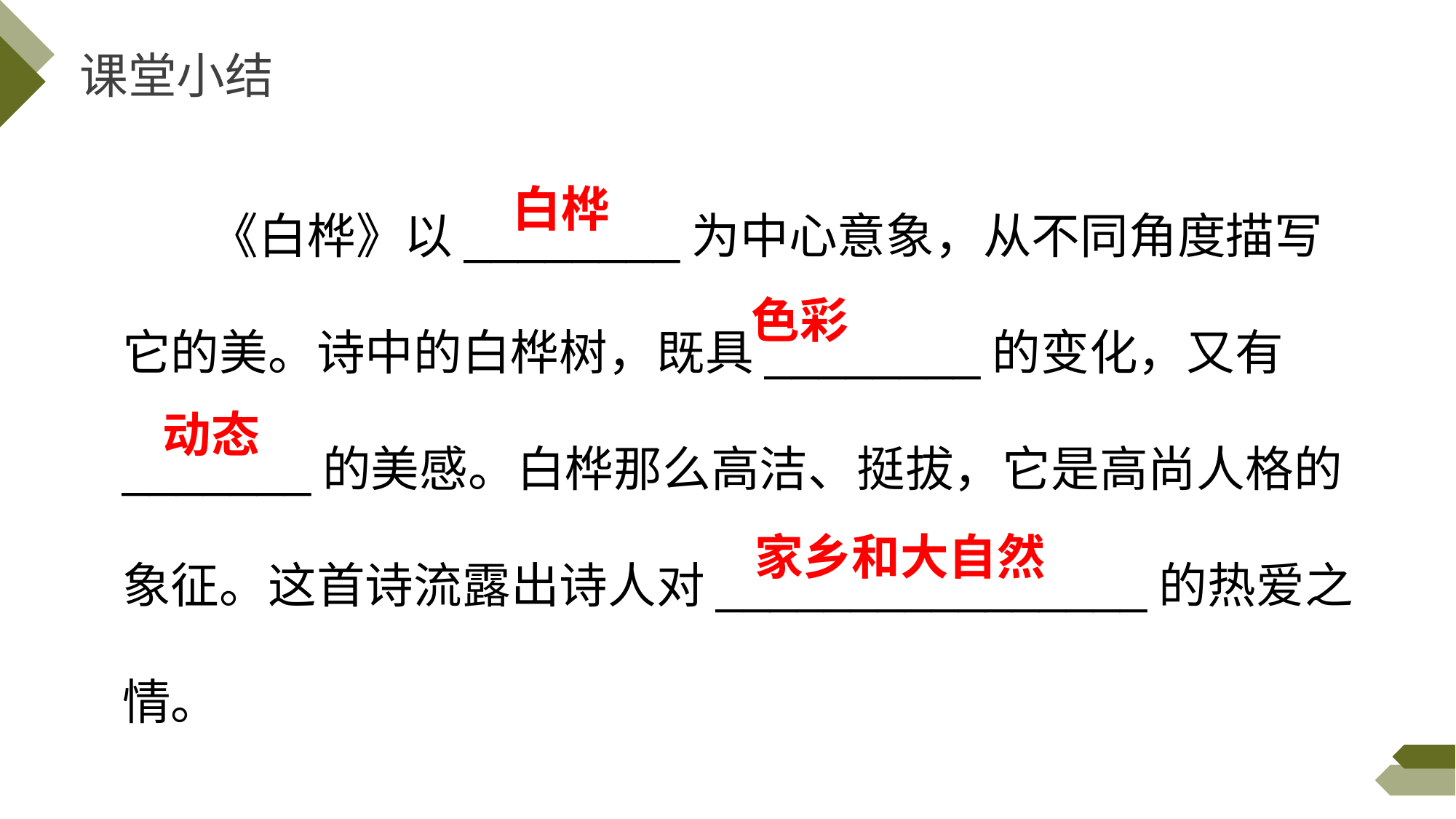

课堂小结
       《白桦》以________为中心意象，从不同角度描写它的美。诗中的白桦树，既具________的变化，又有_______的美感。白桦那么高洁、挺拔，它是高尚人格的象征。这首诗流露出诗人对________________的热爱之情。
白桦
色彩
动态
家乡和大自然